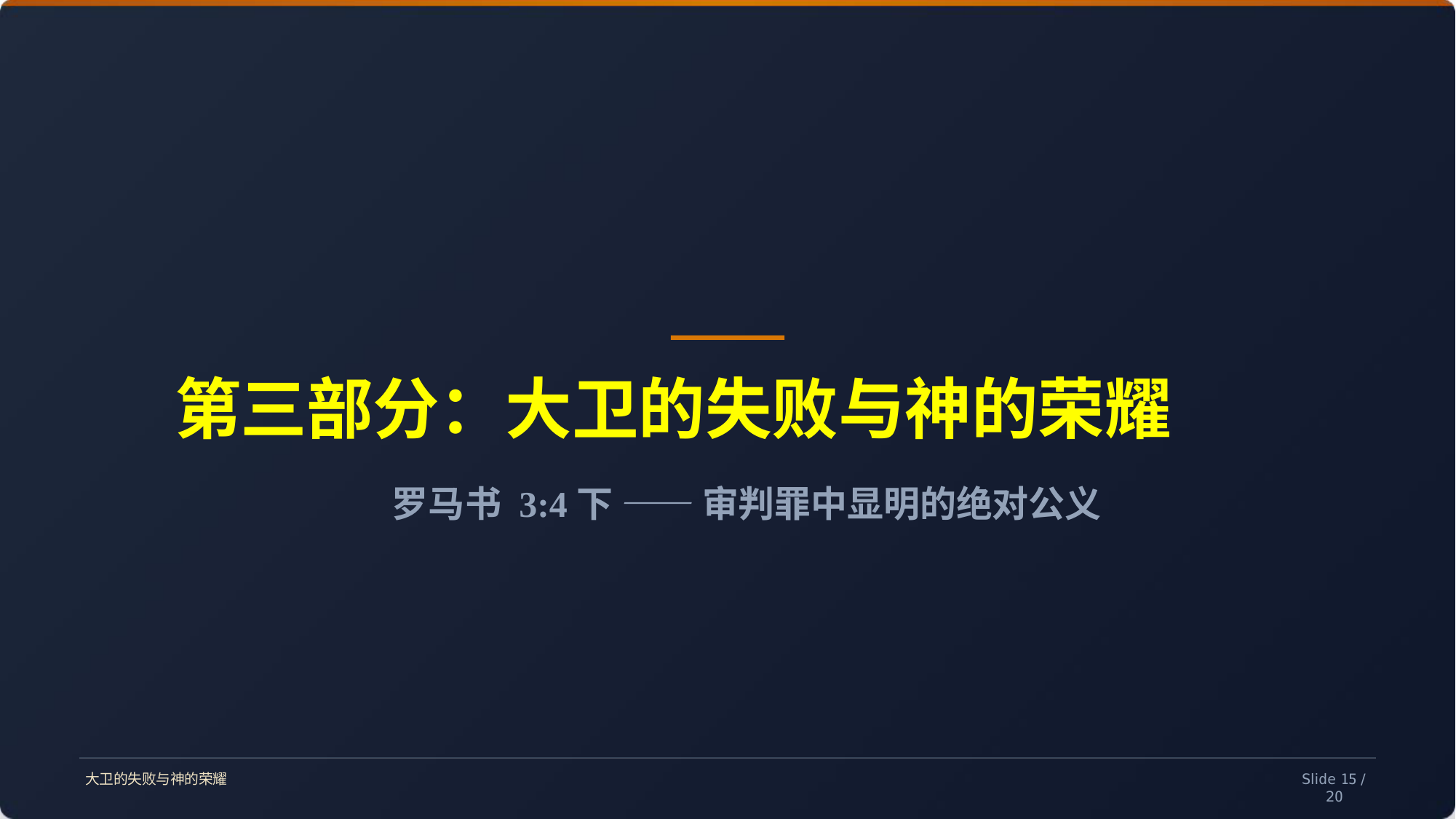

第三部分：大卫的失败与神的荣耀
罗马书 3:4下 —— 审判罪中显明的绝对公义
Slide 15 /
20
大卫的失败与神的荣耀